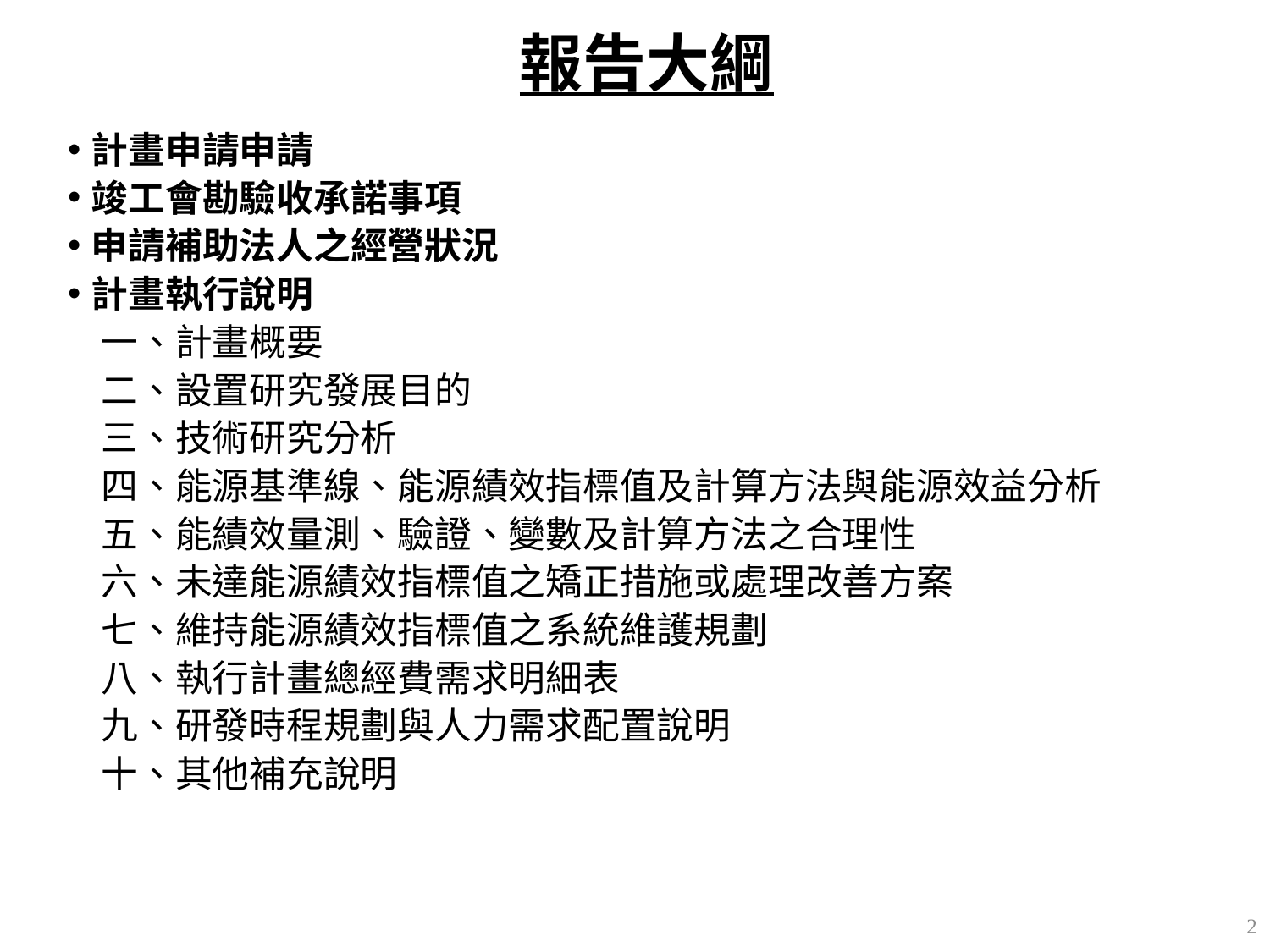

# 報告大綱
計畫申請申請
竣工會勘驗收承諾事項
申請補助法人之經營狀況
計畫執行說明
   一、計畫概要
   二、設置研究發展目的
   三、技術研究分析
   四、能源基準線、能源績效指標值及計算方法與能源效益分析
   五、能績效量測、驗證、變數及計算方法之合理性
   六、未達能源績效指標值之矯正措施或處理改善方案
   七、維持能源績效指標值之系統維護規劃
   八、執行計畫總經費需求明細表
   九、研發時程規劃與人力需求配置說明
   十、其他補充說明

2